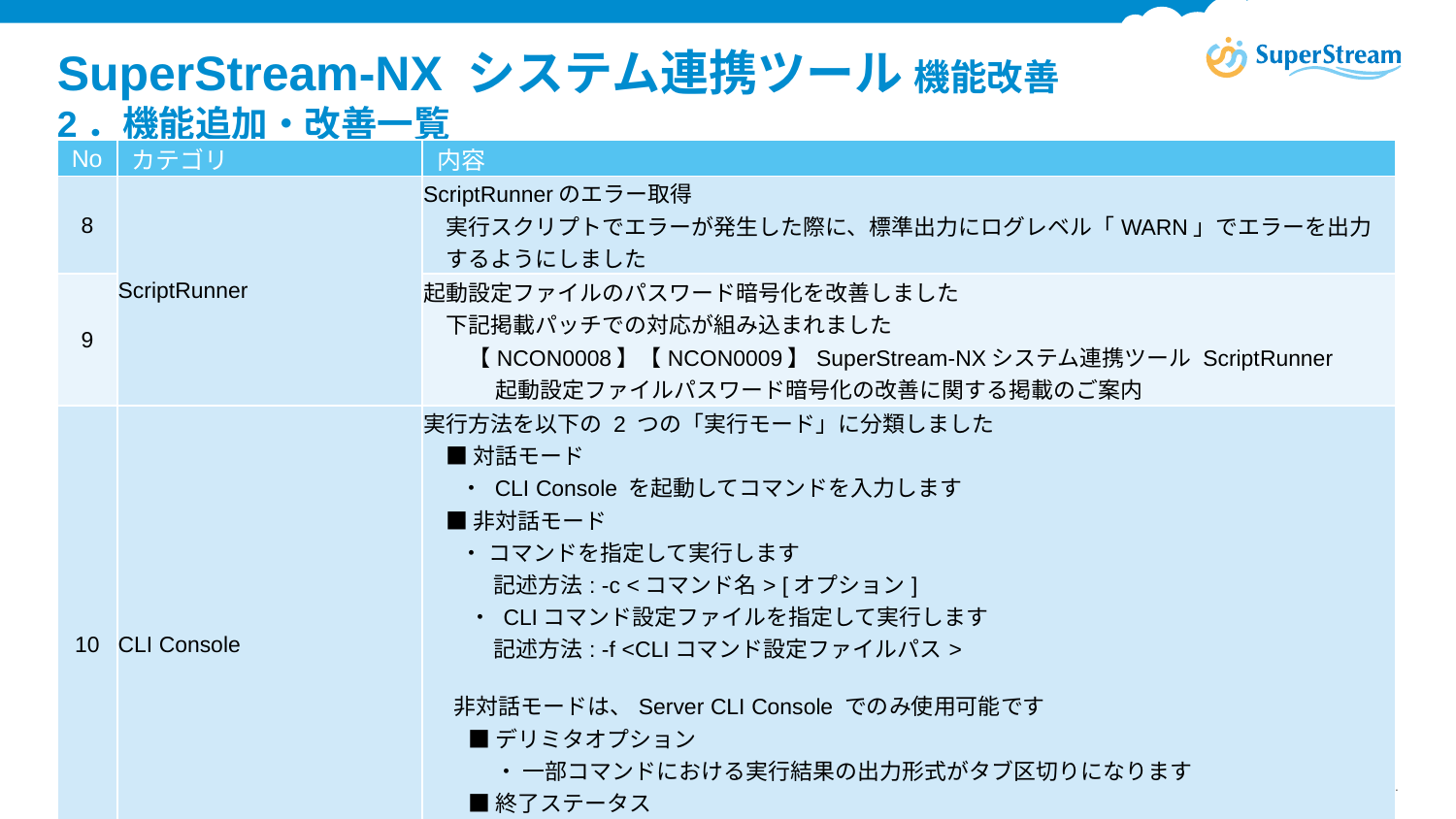

# SuperStream-NX システム連携ツール 機能改善　 2．機能追加・改善一覧
| No | カテゴリ | 内容 |
| --- | --- | --- |
| 8 | ScriptRunner | ScriptRunnerのエラー取得 　実行スクリプトでエラーが発生した際に、標準出力にログレベル「WARN」でエラーを出力 　するようにしました |
| 9 |  | 起動設定ファイルのパスワード暗号化を改善しました 　下記掲載パッチでの対応が組み込まれました 　　【NCON0008】【NCON0009】SuperStream-NXシステム連携ツール ScriptRunner 　　　 起動設定ファイルパスワード暗号化の改善に関する掲載のご案内 |
| 10 | CLI Console | 実行方法を以下の 2 つの「実行モード」に分類しました 　■ 対話モード 　・ CLI Console を起動してコマンドを入力します 　■ 非対話モード 　・ コマンドを指定して実行します 　　 記述方法: -c <コマンド名> [オプション] 　・ CLIコマンド設定ファイルを指定して実行します 　　 記述方法: -f <CLIコマンド設定ファイルパス> 非対話モードは、Server CLI Console でのみ使用可能です 　　■ デリミタオプション 　　　・ 一部コマンドにおける実行結果の出力形式がタブ区切りになります 　　■ 終了ステータス 　　　・ 正常終了した場合は終了コード「0」、エラー終了した場合は終了コード「1」を 　　　　返します |
©2025 Canon IT Solutions Inc. All rights reserved.
71